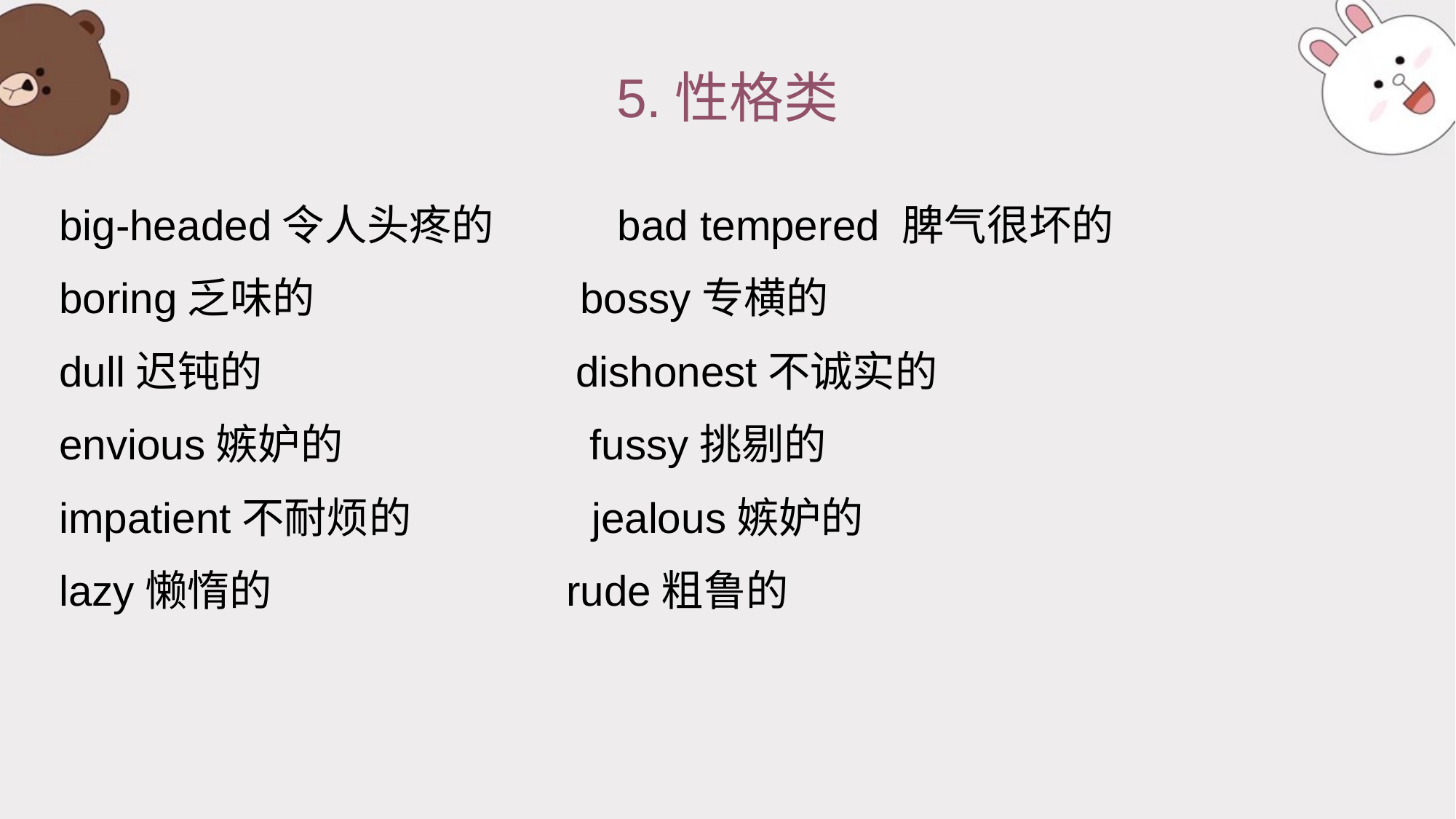

# 5.性格类
big-headed令人头疼的            bad tempered 脾气很坏的
boring乏味的                           bossy专横的
dull迟钝的                                dishonest不诚实的
envious嫉妒的                         fussy挑剔的
impatient不耐烦的                  jealous嫉妒的
lazy懒惰的                              rude粗鲁的